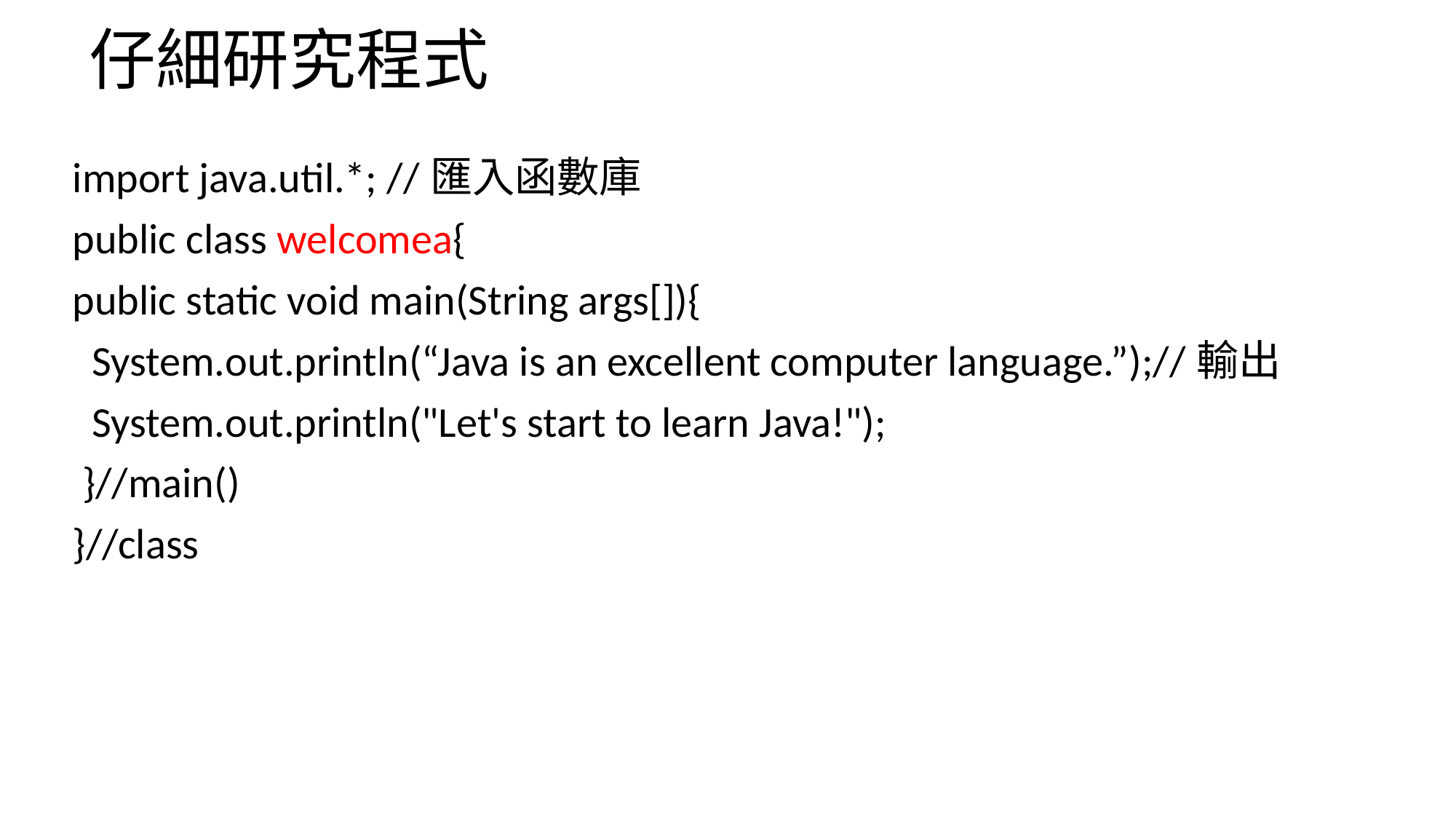

# 仔細研究程式
import java.util.*; //匯入函數庫
public class welcomea{
public static void main(String args[]){
  System.out.println(“Java is an excellent computer language.”);//輸出
  System.out.println("Let's start to learn Java!");
 }//main()
}//class